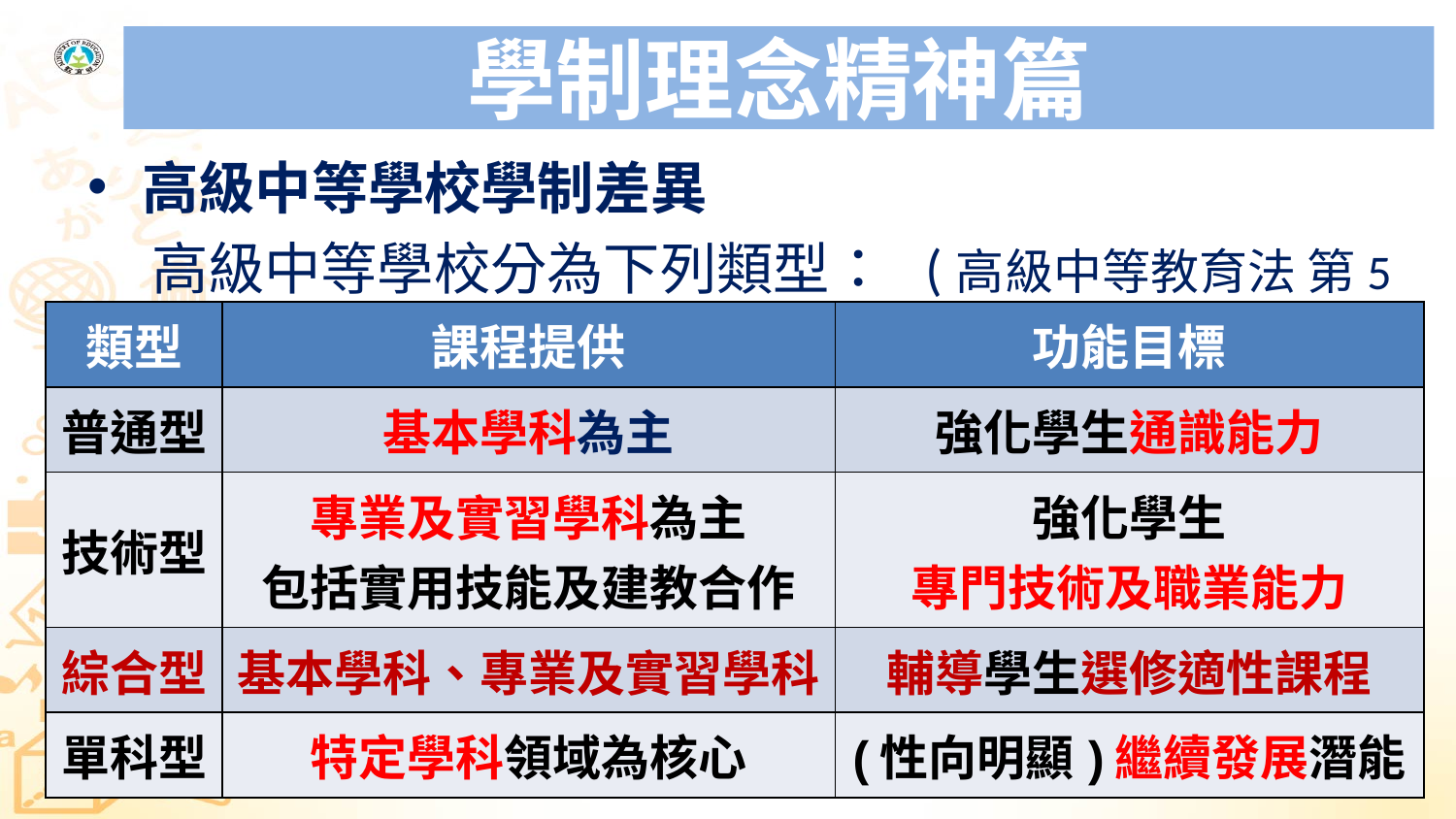

# 學制理念精神篇
高級中等學校學制差異
    高級中等學校分為下列類型：  (高級中等教育法 第5條)
| 類型 | 課程提供 | 功能目標 |
| --- | --- | --- |
| 普通型 | 基本學科為主 | 強化學生通識能力 |
| 技術型 | 專業及實習學科為主 包括實用技能及建教合作 | 強化學生 專門技術及職業能力 |
| 綜合型 | 基本學科、專業及實習學科 | 輔導學生選修適性課程 |
| 單科型 | 特定學科領域為核心 | (性向明顯)繼續發展潛能 |
5